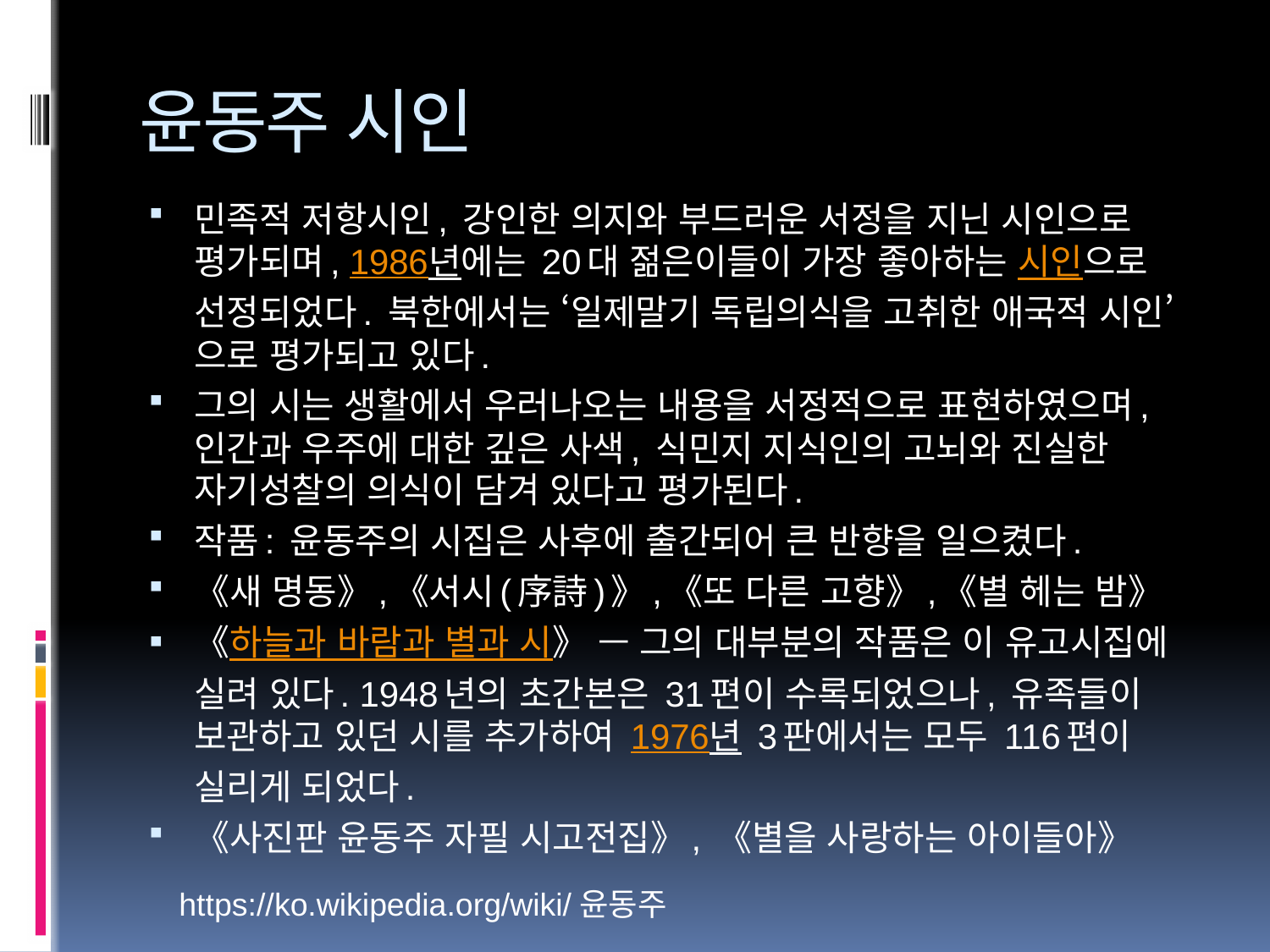

# 윤동주 시인
민족적 저항시인, 강인한 의지와 부드러운 서정을 지닌 시인으로 평가되며, 1986년에는 20대 젊은이들이 가장 좋아하는 시인으로 선정되었다. 북한에서는 ‘일제말기 독립의식을 고취한 애국적 시인’으로 평가되고 있다.
그의 시는 생활에서 우러나오는 내용을 서정적으로 표현하였으며, 인간과 우주에 대한 깊은 사색, 식민지 지식인의 고뇌와 진실한 자기성찰의 의식이 담겨 있다고 평가된다.
작품: 윤동주의 시집은 사후에 출간되어 큰 반향을 일으켰다.
《새 명동》,《서시(序詩)》,《또 다른 고향》,《별 헤는 밤》
《하늘과 바람과 별과 시》 — 그의 대부분의 작품은 이 유고시집에 실려 있다. 1948년의 초간본은 31편이 수록되었으나, 유족들이 보관하고 있던 시를 추가하여 1976년 3판에서는 모두 116편이 실리게 되었다.
《사진판 윤동주 자필 시고전집》, 《별을 사랑하는 아이들아》

https://ko.wikipedia.org/wiki/윤동주